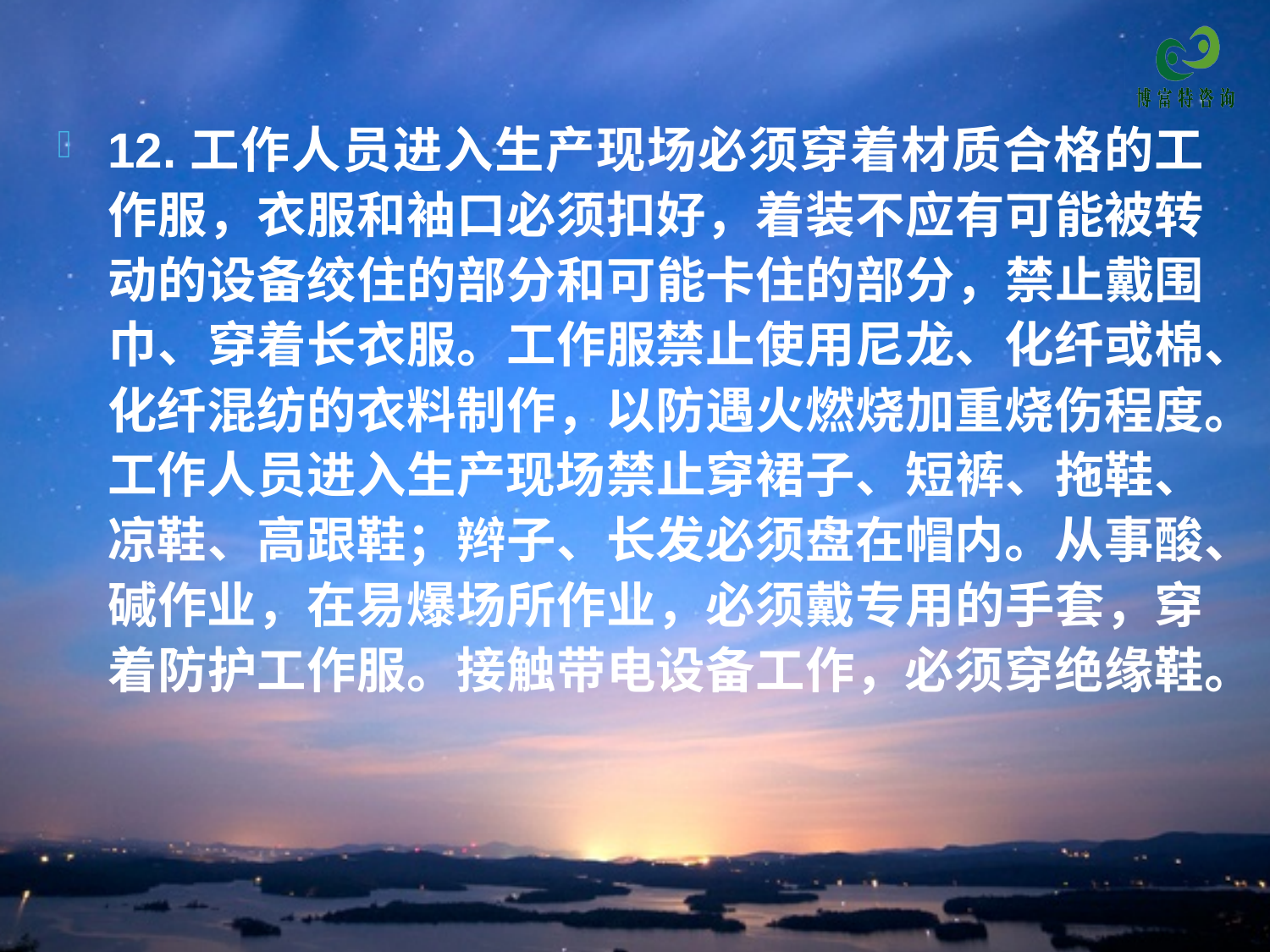

12.工作人员进入生产现场必须穿着材质合格的工作服，衣服和袖口必须扣好，着装不应有可能被转动的设备绞住的部分和可能卡住的部分，禁止戴围巾、穿着长衣服。工作服禁止使用尼龙、化纤或棉、化纤混纺的衣料制作，以防遇火燃烧加重烧伤程度。工作人员进入生产现场禁止穿裙子、短裤、拖鞋、凉鞋、高跟鞋；辫子、长发必须盘在帽内。从事酸、碱作业，在易爆场所作业，必须戴专用的手套，穿着防护工作服。接触带电设备工作，必须穿绝缘鞋。